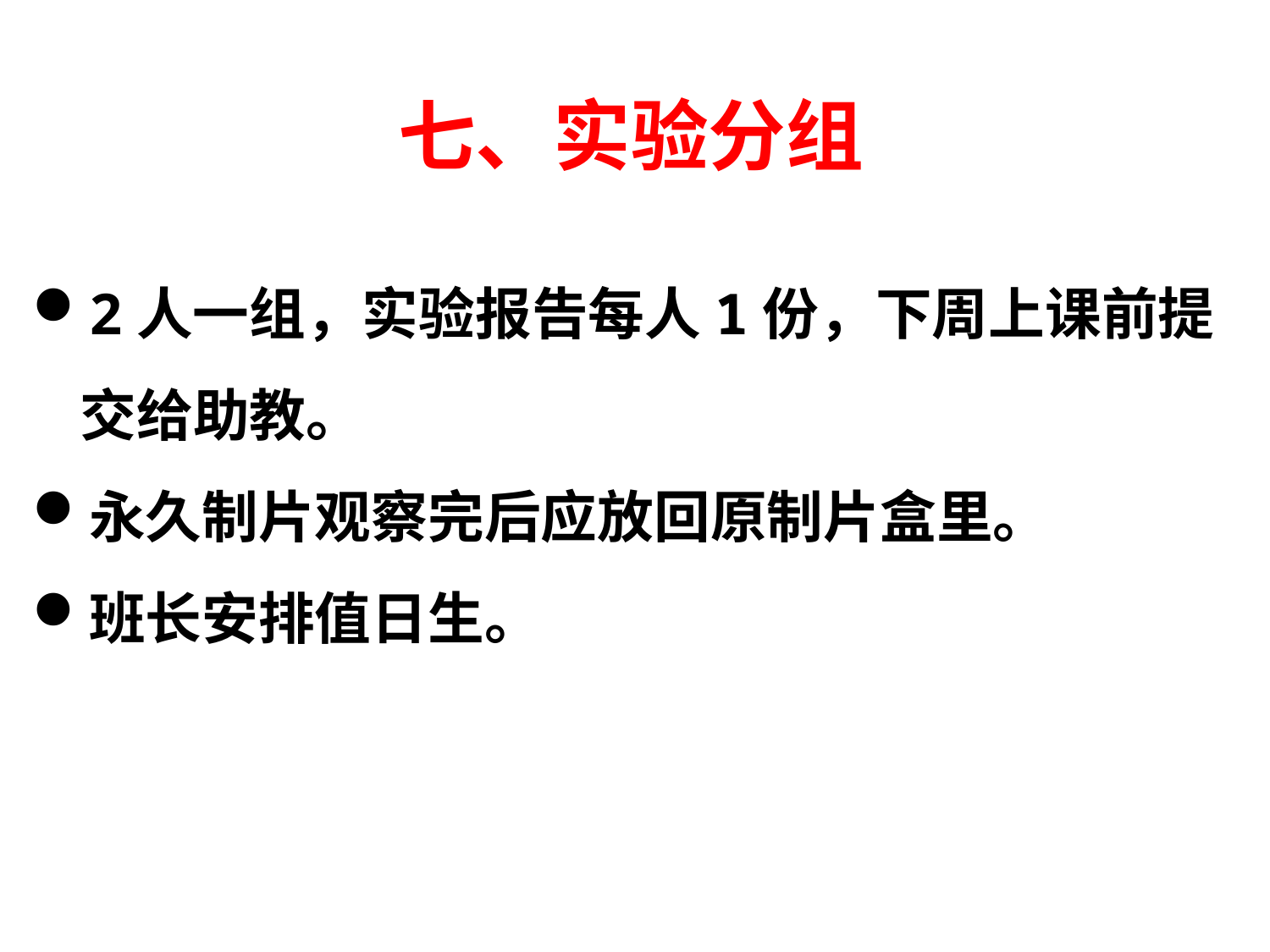

七、实验分组
2人一组，实验报告每人1份，下周上课前提交给助教。
永久制片观察完后应放回原制片盒里。
班长安排值日生。